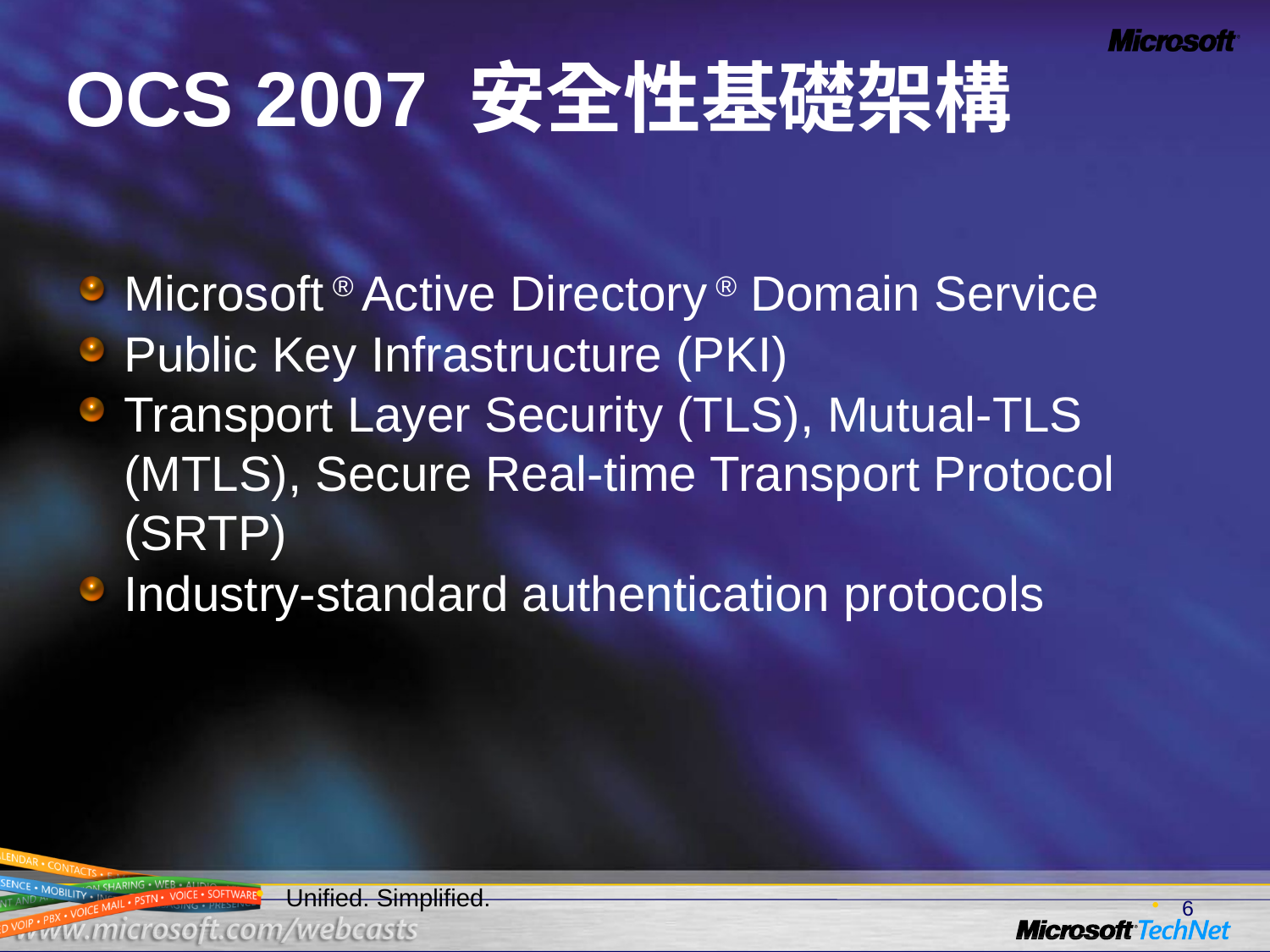

# OCS 2007 安全性基礎架構
Microsoft ® Active Directory ® Domain Service
Public Key Infrastructure (PKI)
Transport Layer Security (TLS), Mutual-TLS (MTLS), Secure Real-time Transport Protocol (SRTP)
Industry-standard authentication protocols
6